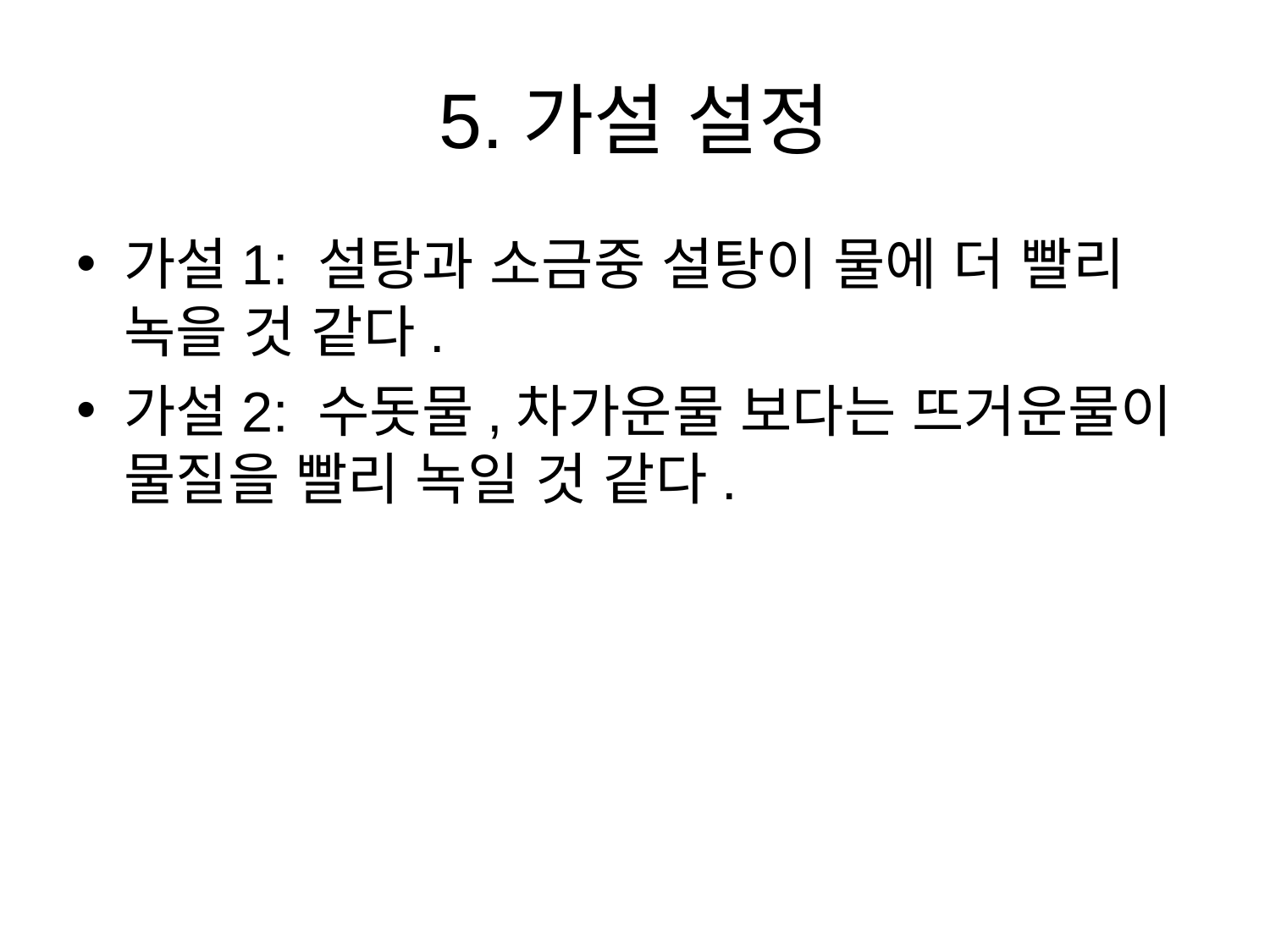

# 5.가설 설정
가설1: 설탕과 소금중 설탕이 물에 더 빨리 녹을 것 같다.
가설2: 수돗물,차가운물 보다는 뜨거운물이 물질을 빨리 녹일 것 같다.